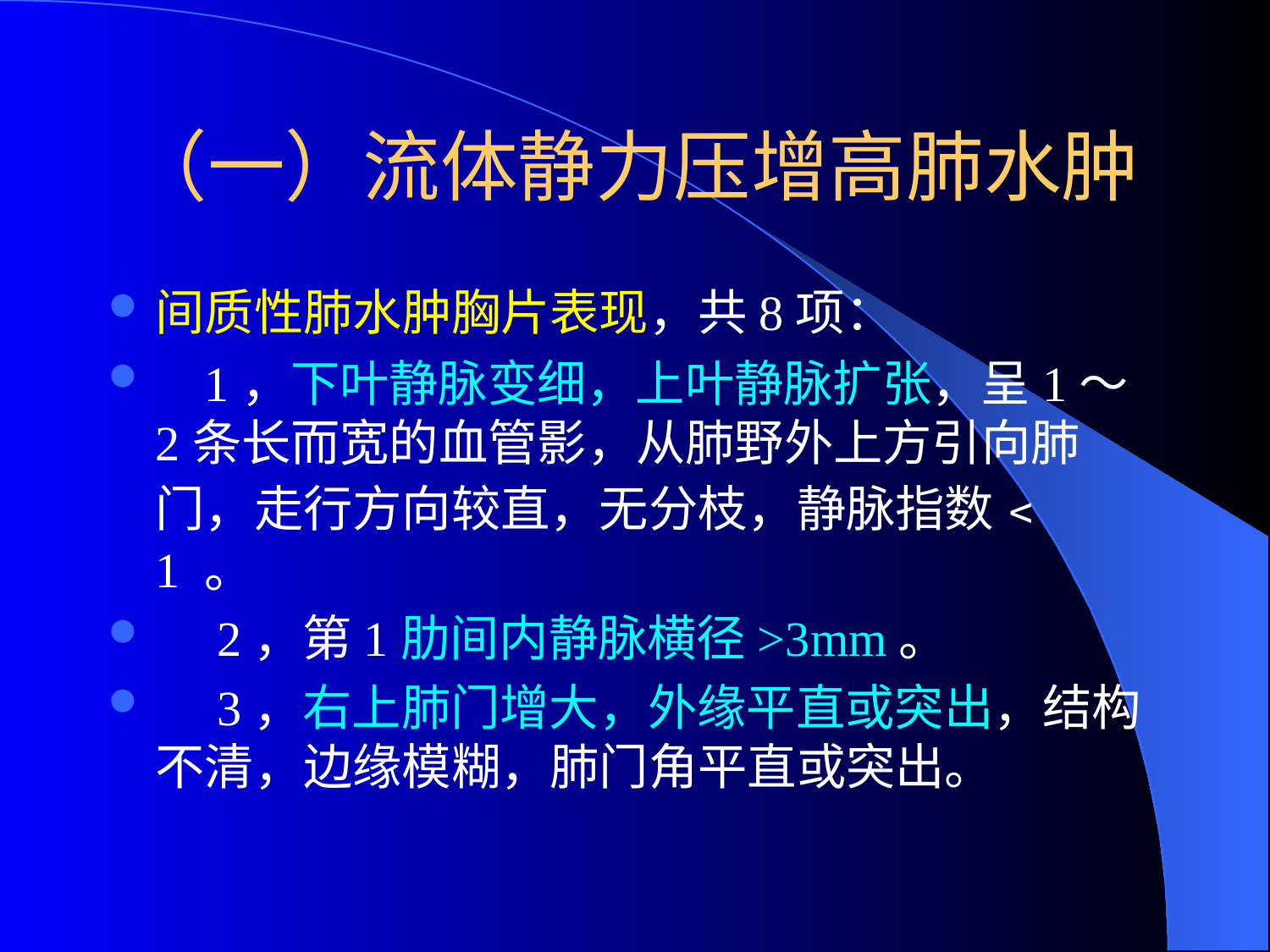

# （一）流体静力压增高肺水肿
间质性肺水肿胸片表现，共8项：
    1，下叶静脉变细，上叶静脉扩张，呈1～2条长而宽的血管影，从肺野外上方引向肺门，走行方向较直，无分枝，静脉指数﹤1 。
     2，第1肋间内静脉横径>3mm。
     3，右上肺门增大，外缘平直或突出，结构不清，边缘模糊，肺门角平直或突出。